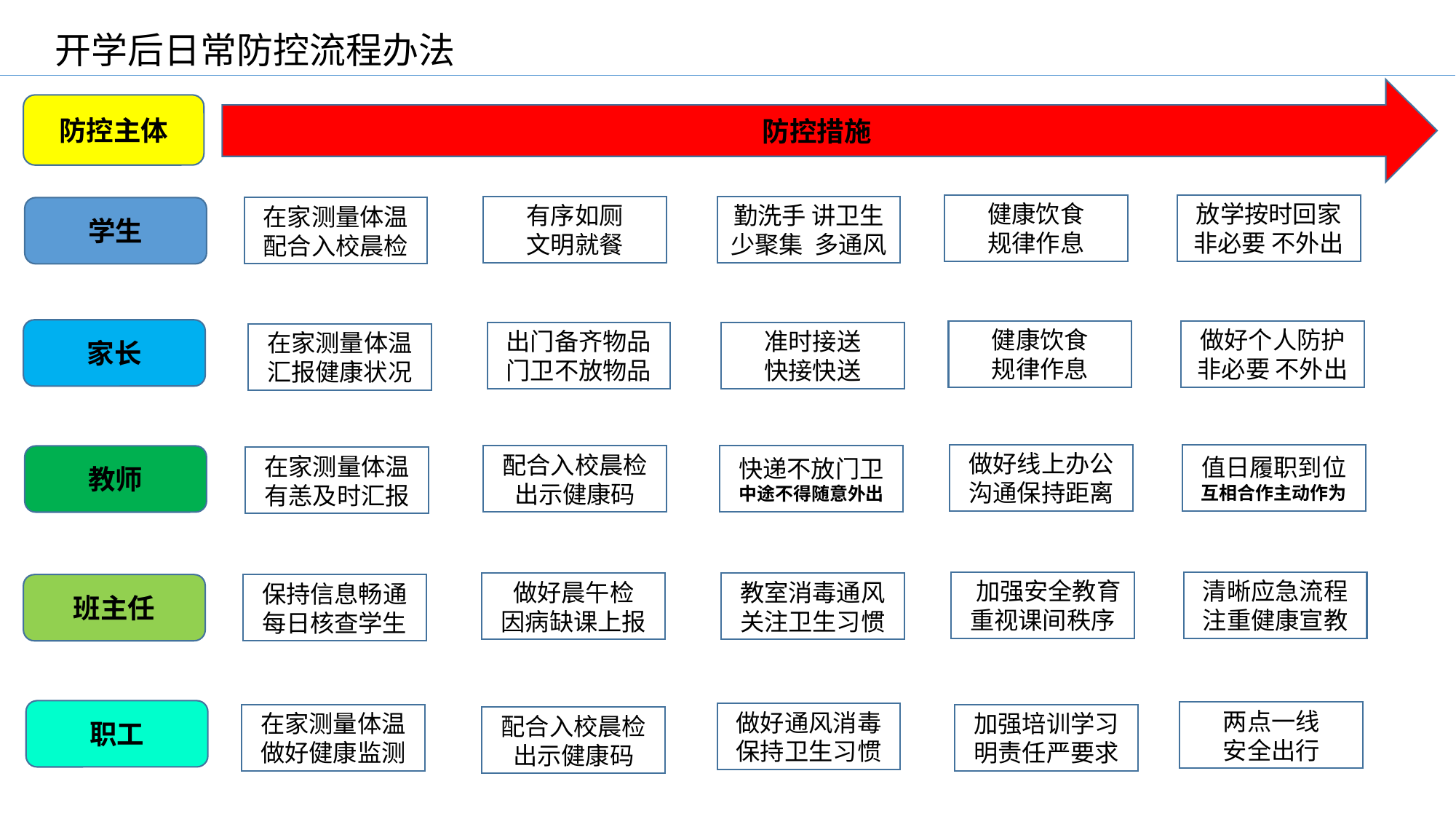

开学后日常防控流程办法
防控措施
防控主体
健康饮食
规律作息
放学按时回家非必要 不外出
有序如厕
文明就餐
勤洗手 讲卫生
少聚集  多通风
学生
在家测量体温配合入校晨检
家长
健康饮食
规律作息
做好个人防护
非必要 不外出
出门备齐物品
门卫不放物品
准时接送
快接快送
在家测量体温
汇报健康状况
做好线上办公
沟通保持距离
值日履职到位
互相合作主动作为
配合入校晨检
出示健康码
快递不放门卫
中途不得随意外出
教师
在家测量体温
有恙及时汇报
 加强安全教育
重视课间秩序
清晰应急流程
注重健康宣教
做好晨午检
因病缺课上报
教室消毒通风
关注卫生习惯
保持信息畅通
每日核查学生
班主任
职工
两点一线
安全出行
做好通风消毒
保持卫生习惯
在家测量体温
做好健康监测
加强培训学习
明责任严要求
配合入校晨检
出示健康码